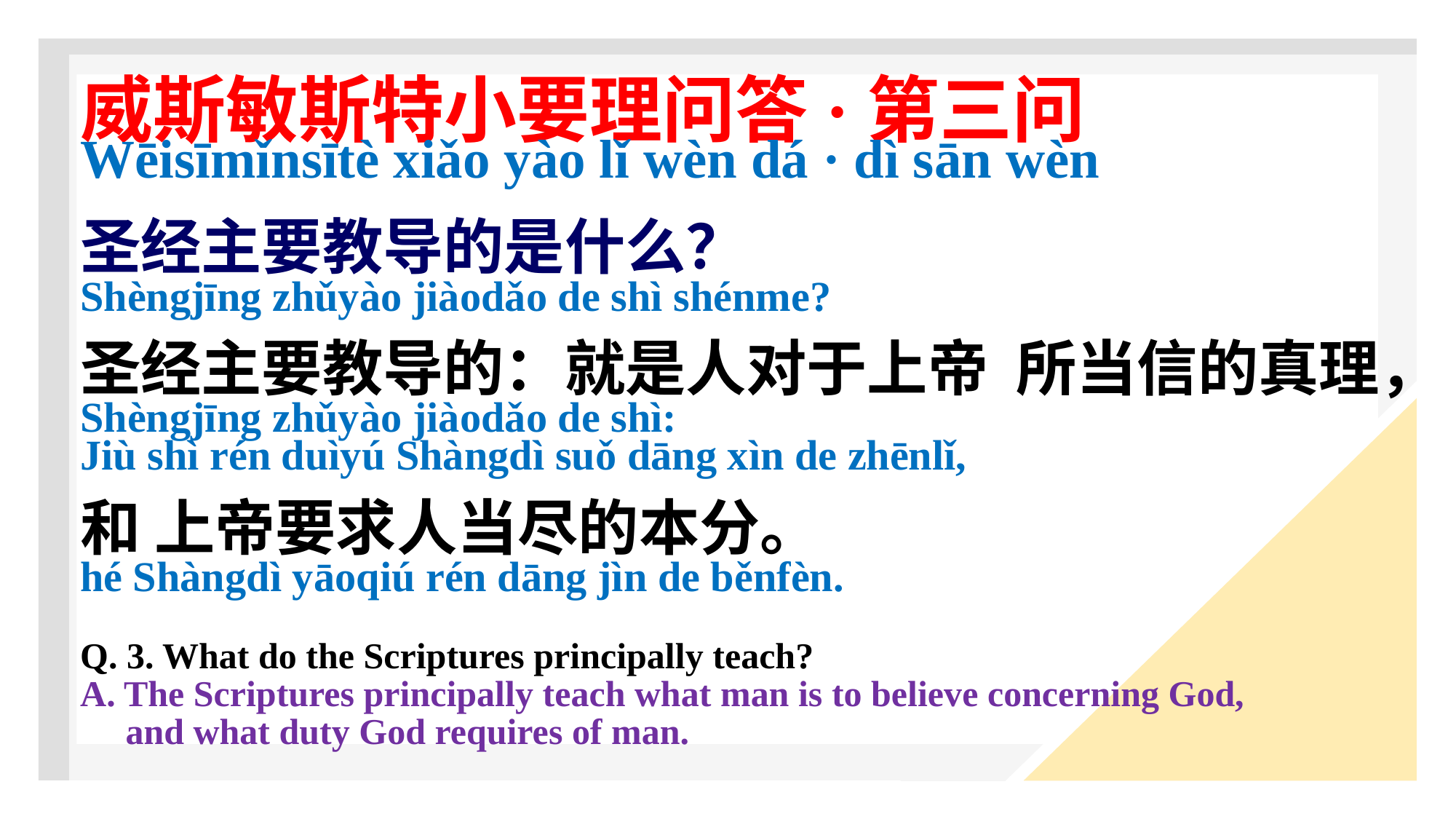

威斯敏斯特小要理问答·第三问
Wēisīmǐnsītè xiǎo yào lǐ wèn dá · dì sān wèn

圣经主要教导的是什么？
Shèngjīng zhǔyào jiàodǎo de shì shénme?

圣经主要教导的：就是人对于上帝  所当信的真理，
Shèngjīng zhǔyào jiàodǎo de shì:
Jiù shì rén duìyú Shàngdì suǒ dāng xìn de zhēnlǐ,

和 上帝要求人当尽的本分。
hé Shàngdì yāoqiú rén dāng jìn de běnfèn.

Q. 3. What do the Scriptures principally teach?
A. The Scriptures principally teach what man is to believe concerning God,
     and what duty God requires of man.